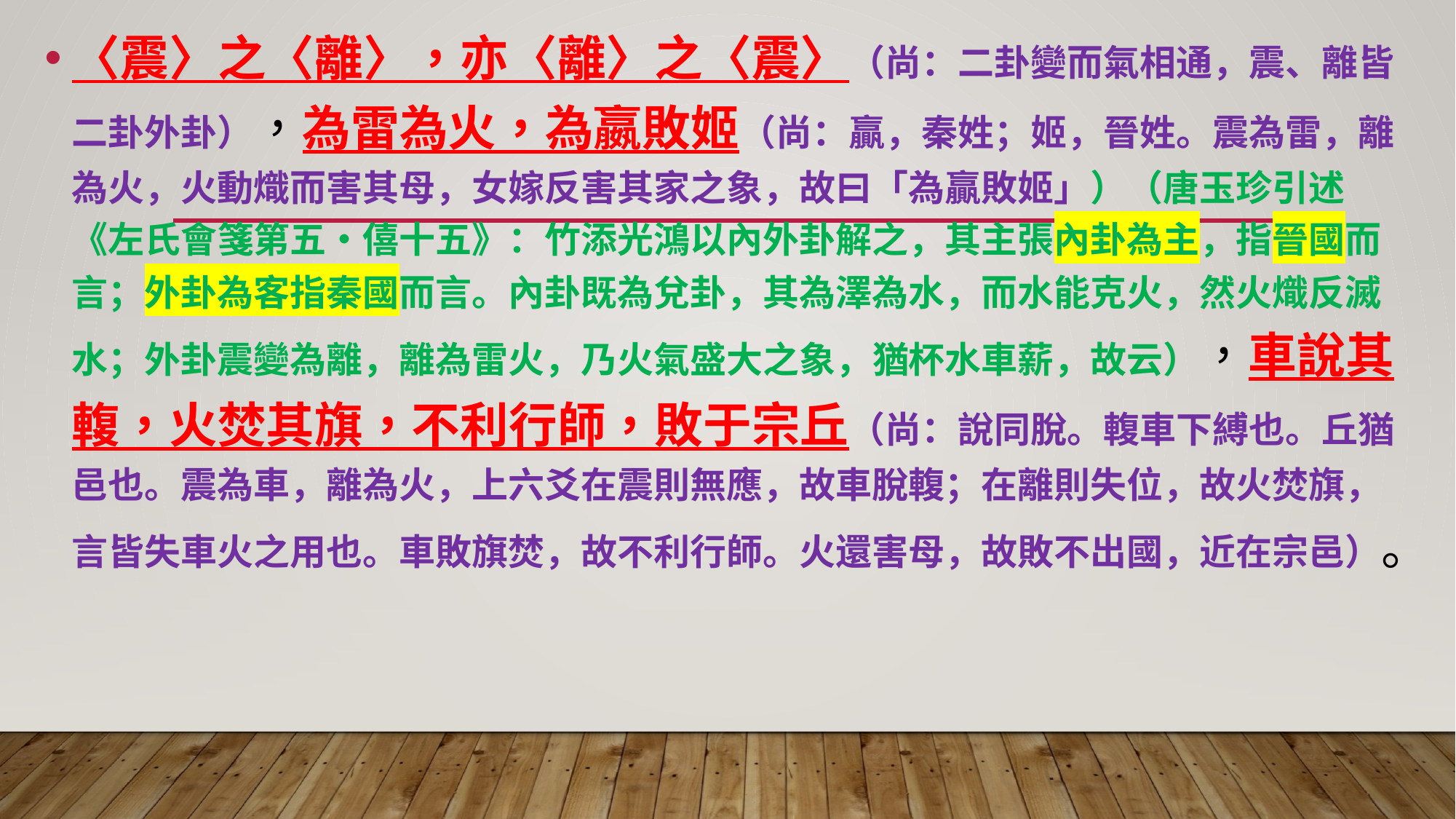

〈震〉之〈離〉，亦〈離〉之〈震〉（尚：二卦變而氣相通，震、離皆二卦外卦），為雷為火，為嬴敗姬（尚：贏，秦姓；姬，晉姓。震為雷，離為火，火動熾而害其母，女嫁反害其家之象，故曰「為贏敗姬」）（唐玉珍引述《左氏會箋第五•僖十五》：竹添光鴻以內外卦解之，其主張內卦為主，指晉國而言；外卦為客指秦國而言。內卦既為兌卦，其為澤為水，而水能克火，然火熾反滅水；外卦震變為離，離為雷火，乃火氣盛大之象，猶杯水車薪，故云），車說其輹，火焚其旗，不利行師，敗于宗丘（尚：說同脫。輹車下縛也。丘猶邑也。震為車，離為火，上六爻在震則無應，故車脫輹；在離則失位，故火焚旗，言皆失車火之用也。車敗旗焚，故不利行師。火還害母，故敗不出國，近在宗邑）。